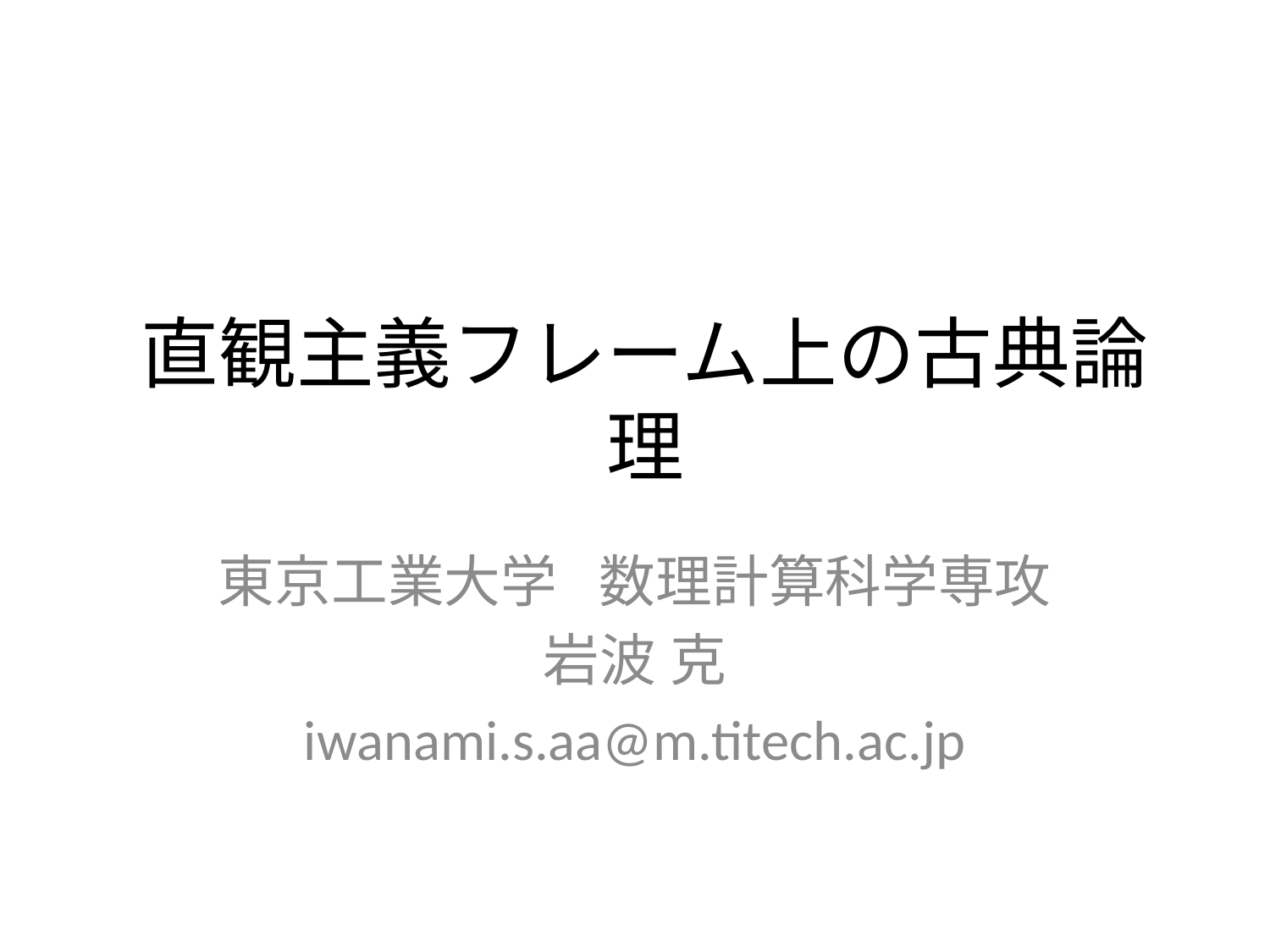

# 直観主義フレーム上の古典論理
東京工業大学	数理計算科学専攻
岩波	克
iwanami.s.aa@m.titech.ac.jp